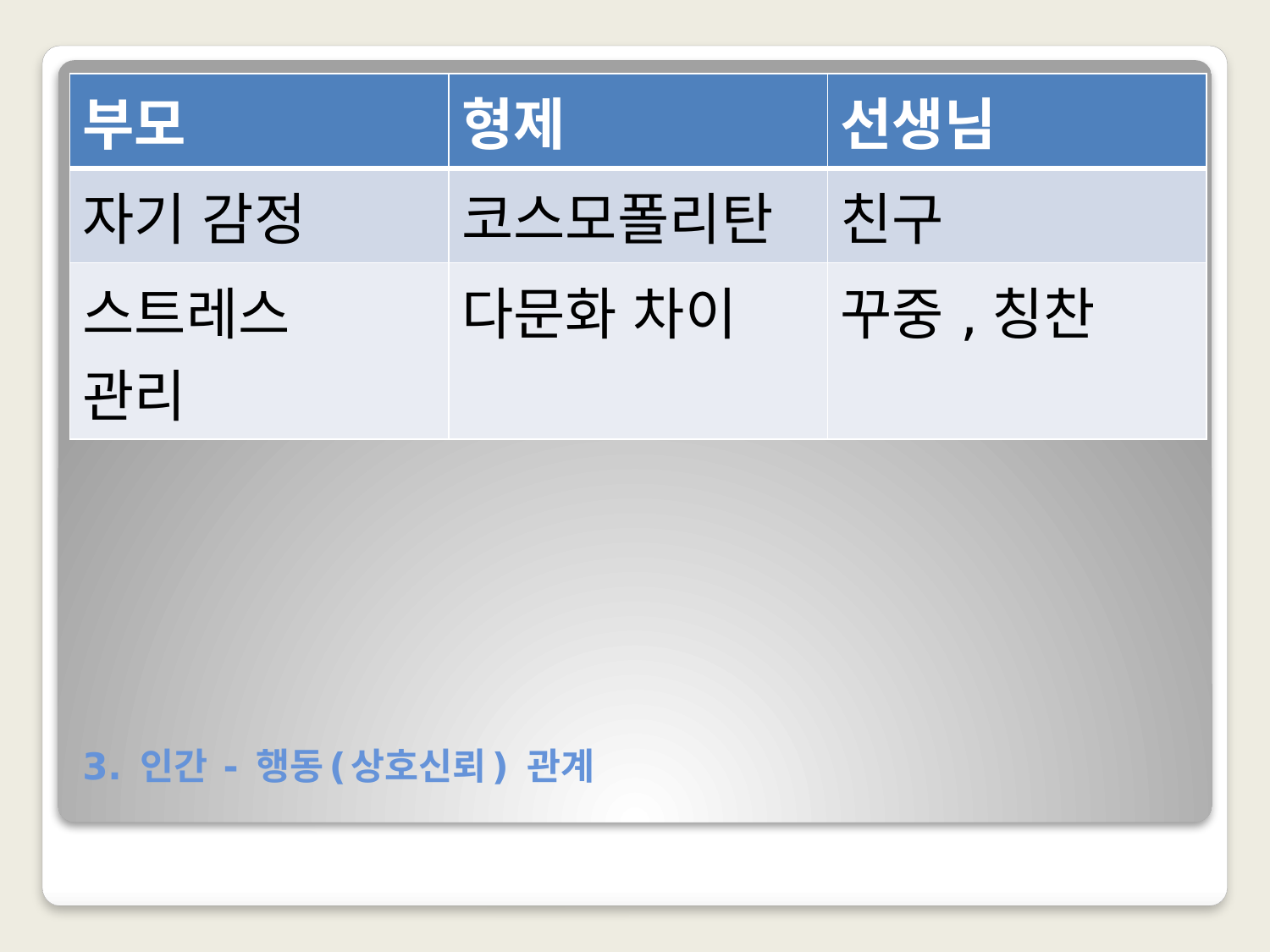

| 부모 | 형제 | 선생님 |
| --- | --- | --- |
| 자기 감정 | 코스모폴리탄 | 친구 |
| 스트레스 관리 | 다문화 차이 | 꾸중,칭찬 |
# 3. 인간 - 행동(상호신뢰) 관계